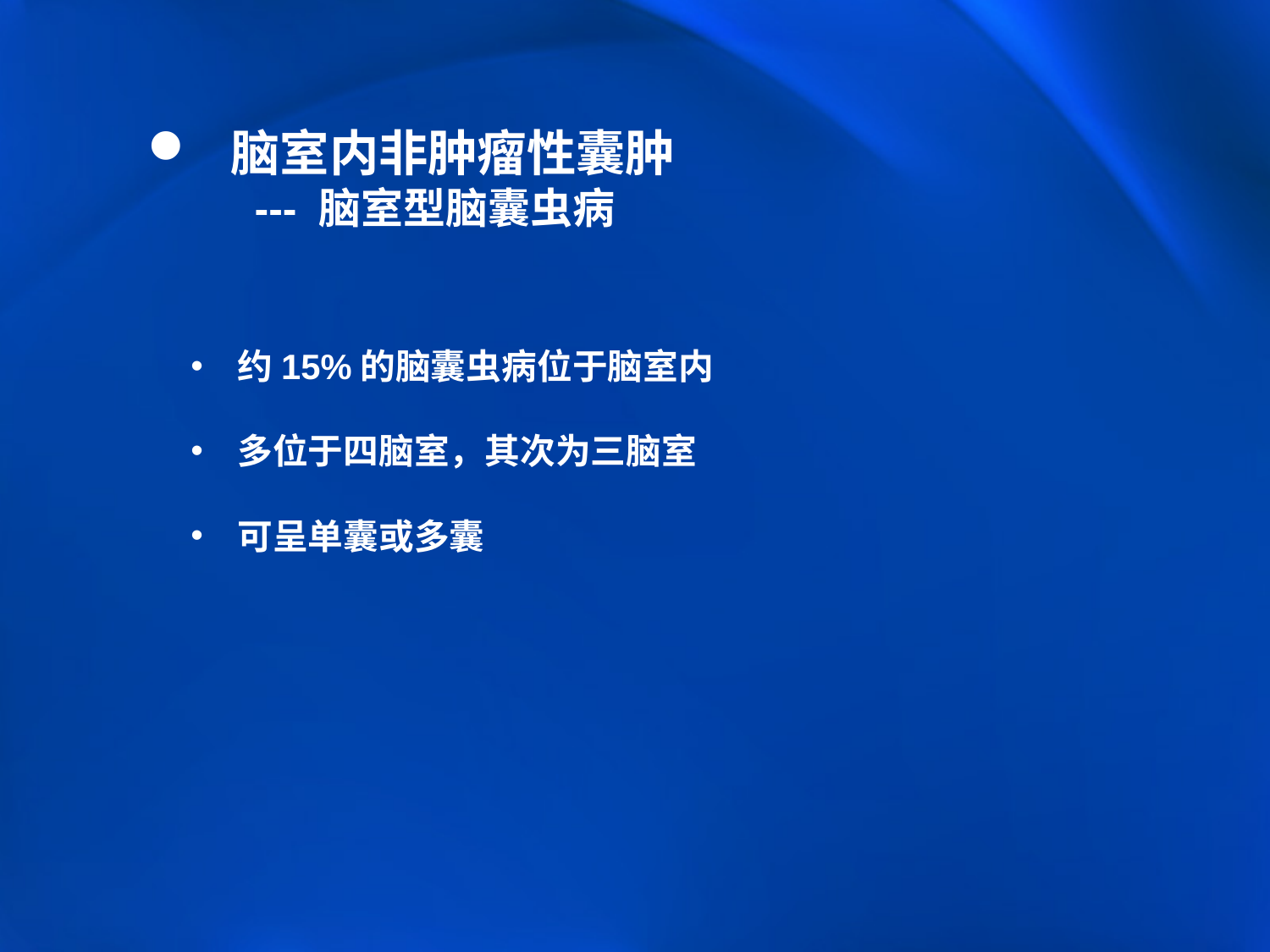

脑室内非肿瘤性囊肿
           --- 脑室型脑囊虫病
 约15%的脑囊虫病位于脑室内
 多位于四脑室，其次为三脑室
 可呈单囊或多囊